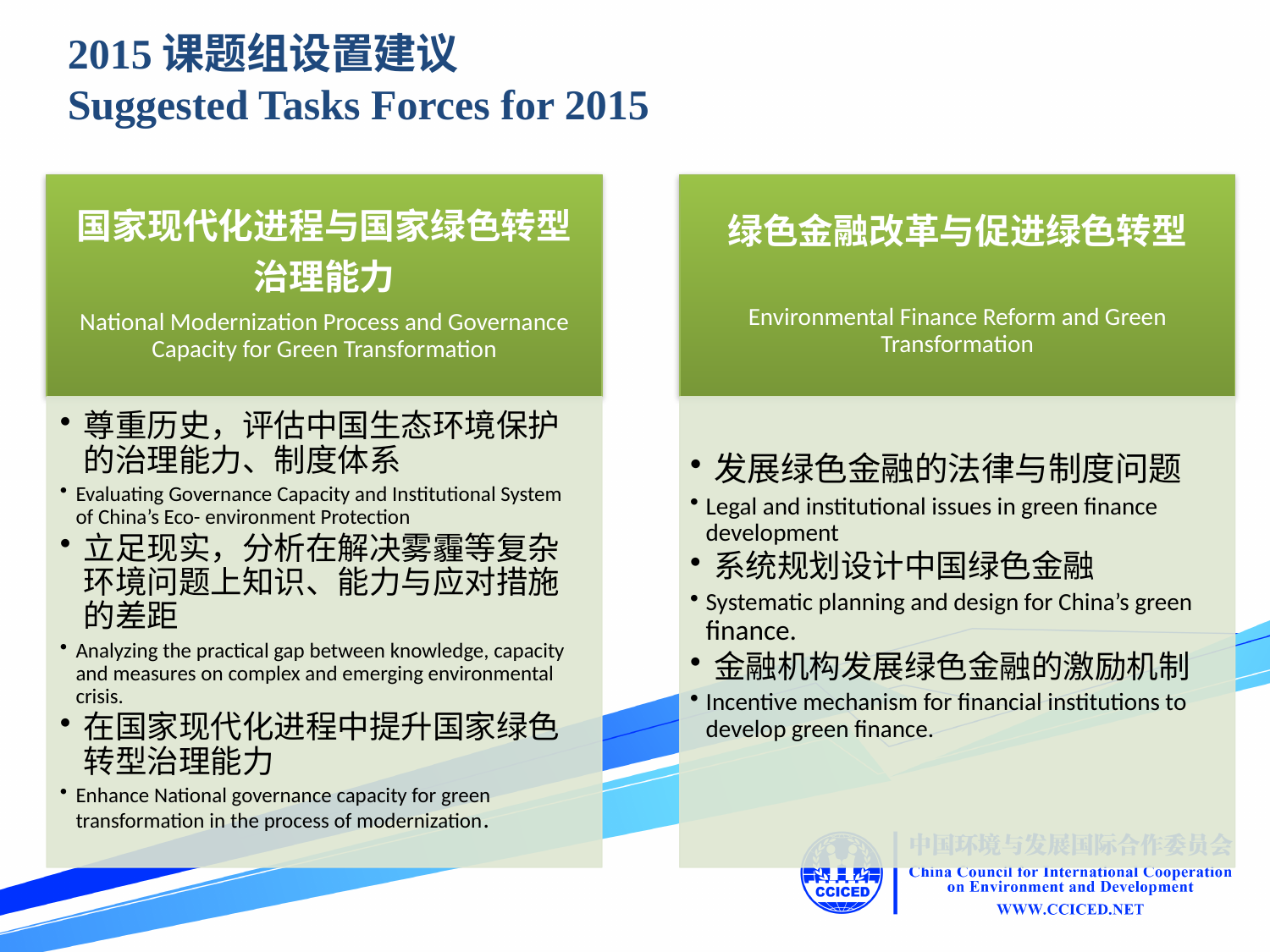

2015课题组设置建议
Suggested Tasks Forces for 2015
国家现代化进程与国家绿色转型
治理能力
National Modernization Process and Governance Capacity for Green Transformation
尊重历史，评估中国生态环境保护的治理能力、制度体系
Evaluating Governance Capacity and Institutional System of China’s Eco- environment Protection
立足现实，分析在解决雾霾等复杂环境问题上知识、能力与应对措施的差距
Analyzing the practical gap between knowledge, capacity and measures on complex and emerging environmental crisis.
在国家现代化进程中提升国家绿色转型治理能力
Enhance National governance capacity for green transformation in the process of modernization.
绿色金融改革与促进绿色转型

Environmental Finance Reform and Green Transformation

发展绿色金融的法律与制度问题
Legal and institutional issues in green finance development
系统规划设计中国绿色金融
Systematic planning and design for China’s green finance.
金融机构发展绿色金融的激励机制
Incentive mechanism for financial institutions to develop green finance.